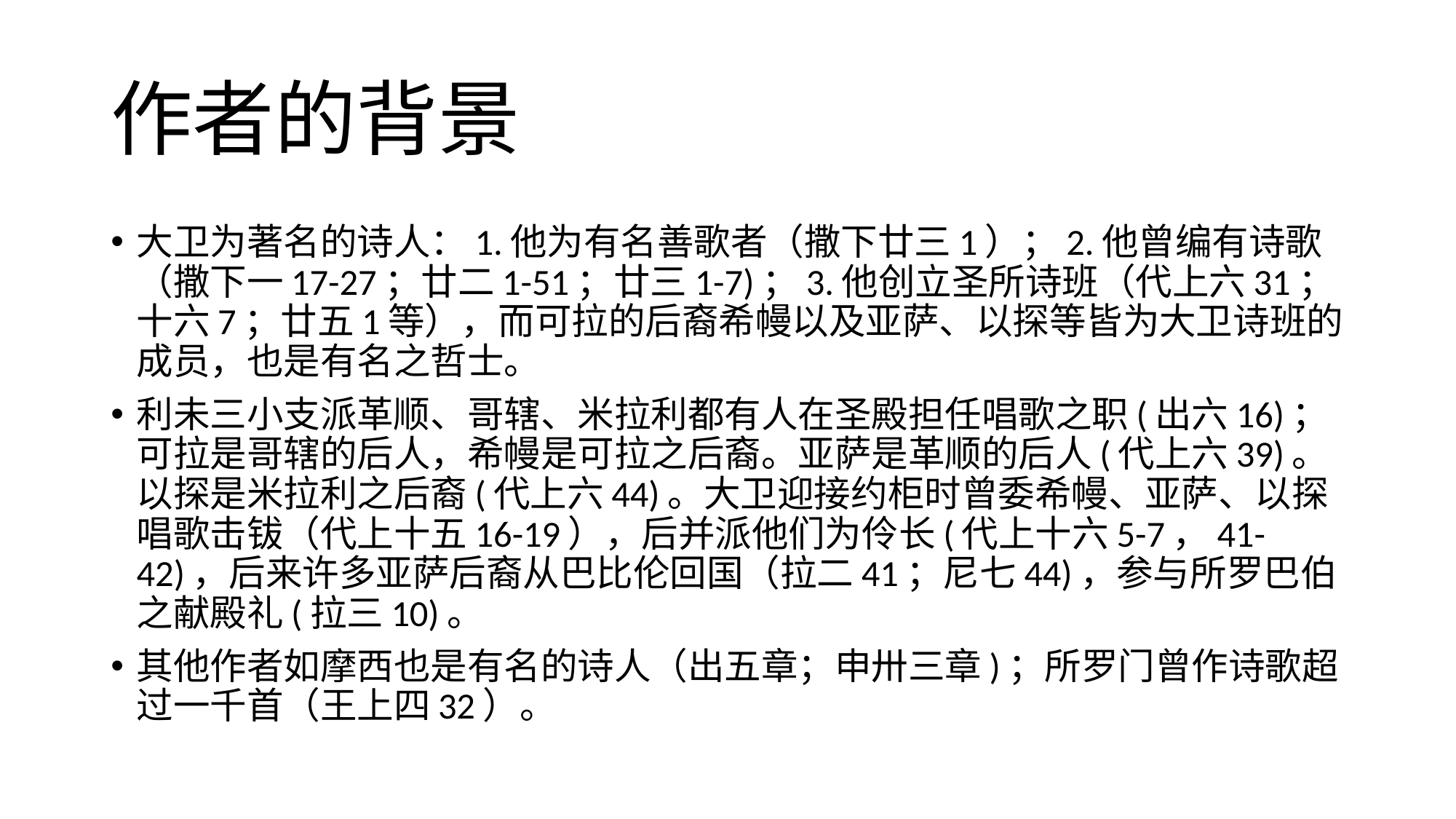

# 作者的背景
大卫为著名的诗人：1.他为有名善歌者（撒下廿三1）；2.他曾编有诗歌（撒下一17-27；廿二1-51；廿三1-7)；3.他创立圣所诗班（代上六31；十六7；廿五1等），而可拉的后裔希幔以及亚萨、以探等皆为大卫诗班的成员，也是有名之哲士。
利未三小支派革顺、哥辖、米拉利都有人在圣殿担任唱歌之职(出六16)；可拉是哥辖的后人，希幔是可拉之后裔。亚萨是革顺的后人(代上六39)。以探是米拉利之后裔(代上六44)。大卫迎接约柜时曾委希幔、亚萨、以探唱歌击钹（代上十五16-19），后并派他们为伶长(代上十六5-7，41-42)，后来许多亚萨后裔从巴比伦回国（拉二41；尼七44)，参与所罗巴伯之献殿礼(拉三10)。
其他作者如摩西也是有名的诗人（出五章；申卅三章)；所罗门曾作诗歌超过一千首（王上四32）。